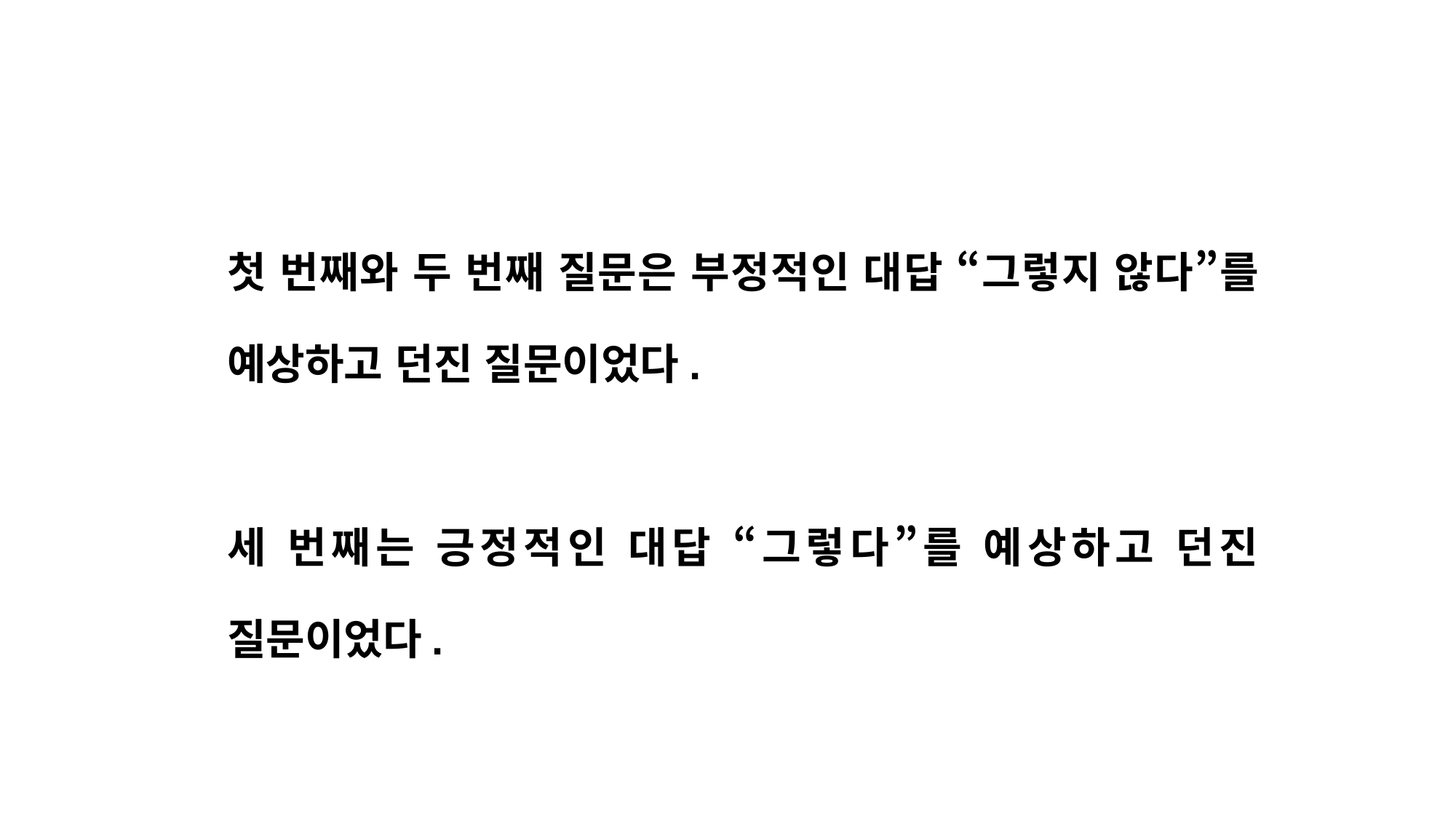

첫 번째와 두 번째 질문은 부정적인 대답 “그렇지 않다”를 예상하고 던진 질문이었다.

세 번째는 긍정적인 대답 “그렇다”를 예상하고 던진 질문이었다.